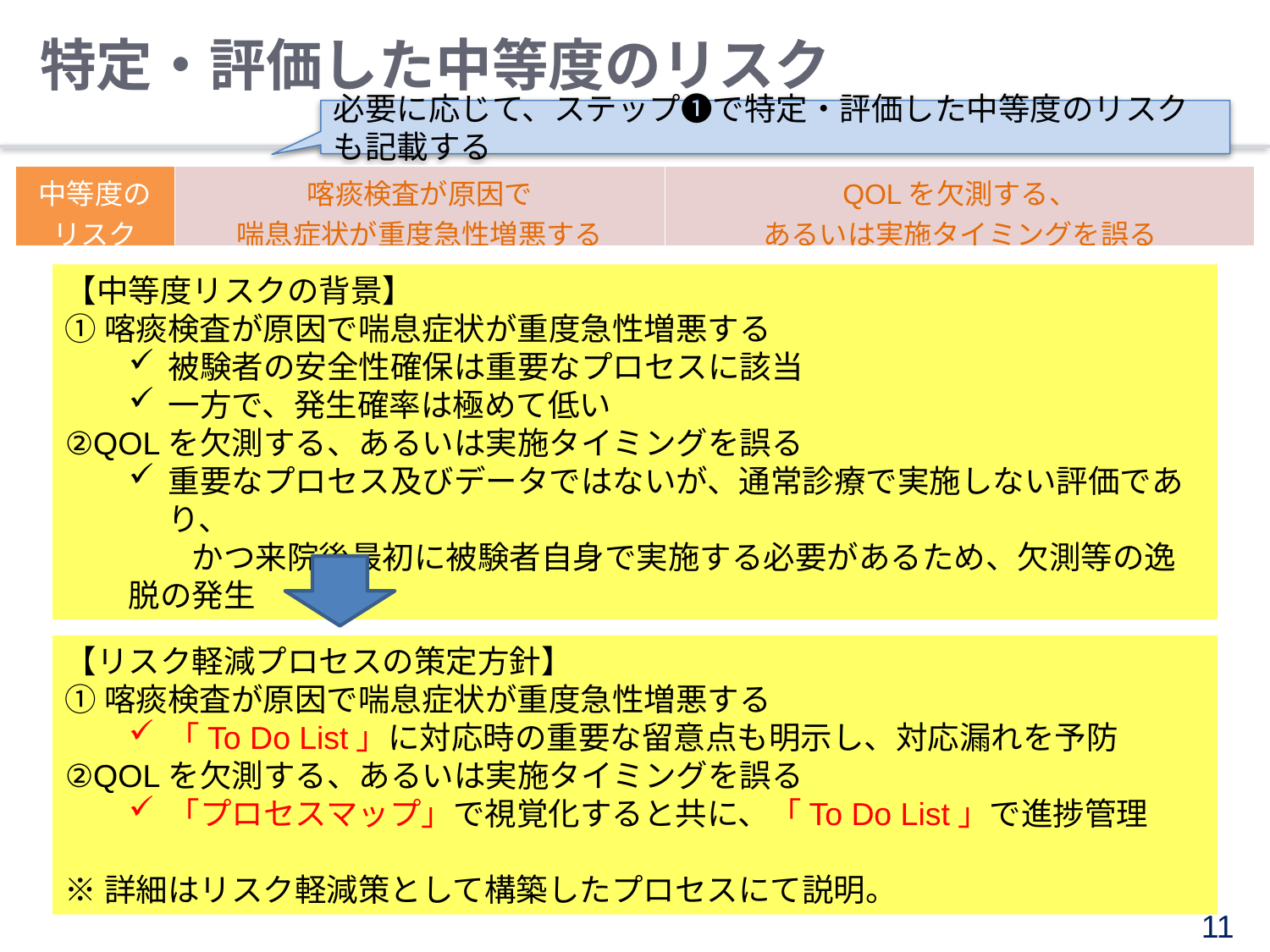

特定・評価した中等度のリスク
必要に応じて、ステップ❶で特定・評価した中等度のリスクも記載する
| 中等度の リスク | 喀痰検査が原因で 喘息症状が重度急性増悪する | QOLを欠測する、 あるいは実施タイミングを誤る |
| --- | --- | --- |
【中等度リスクの背景】
①喀痰検査が原因で喘息症状が重度急性増悪する
被験者の安全性確保は重要なプロセスに該当
一方で、発生確率は極めて低い
②QOLを欠測する、あるいは実施タイミングを誤る
重要なプロセス及びデータではないが、通常診療で実施しない評価であり、
　　かつ来院後最初に被験者自身で実施する必要があるため、欠測等の逸脱の発生

【リスク軽減プロセスの策定方針】
①喀痰検査が原因で喘息症状が重度急性増悪する
「To Do List」に対応時の重要な留意点も明示し、対応漏れを予防
②QOLを欠測する、あるいは実施タイミングを誤る
「プロセスマップ」で視覚化すると共に、「To Do List」で進捗管理

※詳細はリスク軽減策として構築したプロセスにて説明。